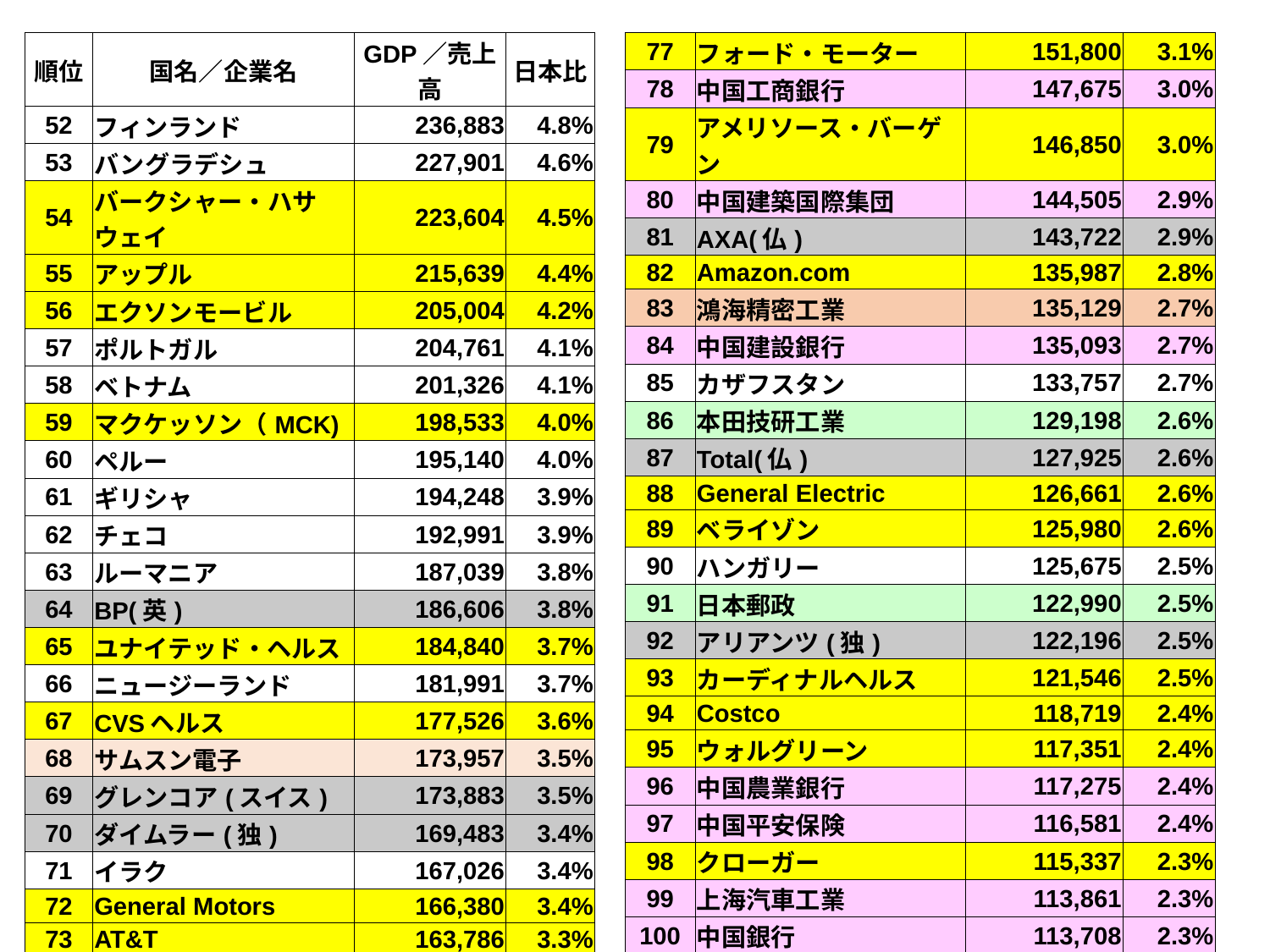

| 順位 | 国名／企業名 | GDP／売上高 | 日本比 |
| --- | --- | --- | --- |
| 52 | フィンランド | 236,883 | 4.8% |
| 53 | バングラデシュ | 227,901 | 4.6% |
| 54 | バークシャー・ハサウェイ | 223,604 | 4.5% |
| 55 | アップル | 215,639 | 4.4% |
| 56 | エクソンモービル | 205,004 | 4.2% |
| 57 | ポルトガル | 204,761 | 4.1% |
| 58 | ベトナム | 201,326 | 4.1% |
| 59 | マクケッソン（MCK) | 198,533 | 4.0% |
| 60 | ペルー | 195,140 | 4.0% |
| 61 | ギリシャ | 194,248 | 3.9% |
| 62 | チェコ | 192,991 | 3.9% |
| 63 | ルーマニア | 187,039 | 3.8% |
| 64 | BP(英) | 186,606 | 3.8% |
| 65 | ユナイテッド・ヘルス | 184,840 | 3.7% |
| 66 | ニュージーランド | 181,991 | 3.7% |
| 67 | CVSヘルス | 177,526 | 3.6% |
| 68 | サムスン電子 | 173,957 | 3.5% |
| 69 | グレンコア(スイス) | 173,883 | 3.5% |
| 70 | ダイムラー(独) | 169,483 | 3.4% |
| 71 | イラク | 167,026 | 3.4% |
| 72 | General Motors | 166,380 | 3.4% |
| 73 | AT&T | 163,786 | 3.3% |
| 74 | アルジェリア | 160,784 | 3.3% |
| 75 | カタール | 156,734 | 3.2% |
| 76 | エクソール (Exor) (蘭) | 154,894 | 3.1% |
| 77 | フォード・モーター | 151,800 | 3.1% |
| --- | --- | --- | --- |
| 78 | 中国工商銀行 | 147,675 | 3.0% |
| 79 | アメリソース・バーゲン | 146,850 | 3.0% |
| 80 | 中国建築国際集団 | 144,505 | 2.9% |
| 81 | AXA(仏) | 143,722 | 2.9% |
| 82 | Amazon.com | 135,987 | 2.8% |
| 83 | 鴻海精密工業 | 135,129 | 2.7% |
| 84 | 中国建設銀行 | 135,093 | 2.7% |
| 85 | カザフスタン | 133,757 | 2.7% |
| 86 | 本田技研工業 | 129,198 | 2.6% |
| 87 | Total(仏) | 127,925 | 2.6% |
| 88 | General Electric | 126,661 | 2.6% |
| 89 | ベライゾン | 125,980 | 2.6% |
| 90 | ハンガリー | 125,675 | 2.5% |
| 91 | 日本郵政 | 122,990 | 2.5% |
| 92 | アリアンツ(独) | 122,196 | 2.5% |
| 93 | カーディナルヘルス | 121,546 | 2.5% |
| 94 | Costco | 118,719 | 2.4% |
| 95 | ウォルグリーン | 117,351 | 2.4% |
| 96 | 中国農業銀行 | 117,275 | 2.4% |
| 97 | 中国平安保険 | 116,581 | 2.4% |
| 98 | クローガー | 115,337 | 2.3% |
| 99 | 上海汽車工業 | 113,861 | 2.3% |
| 100 | 中国銀行 | 113,708 | 2.3% |
| 101 | クウェート | 109,859 | 2.2% |
| 単位：百万US$ データ出所： GDP－IMF2016、グローバルﾌｫｰﾁｭﾝ500（2017年版） |  |  |  |